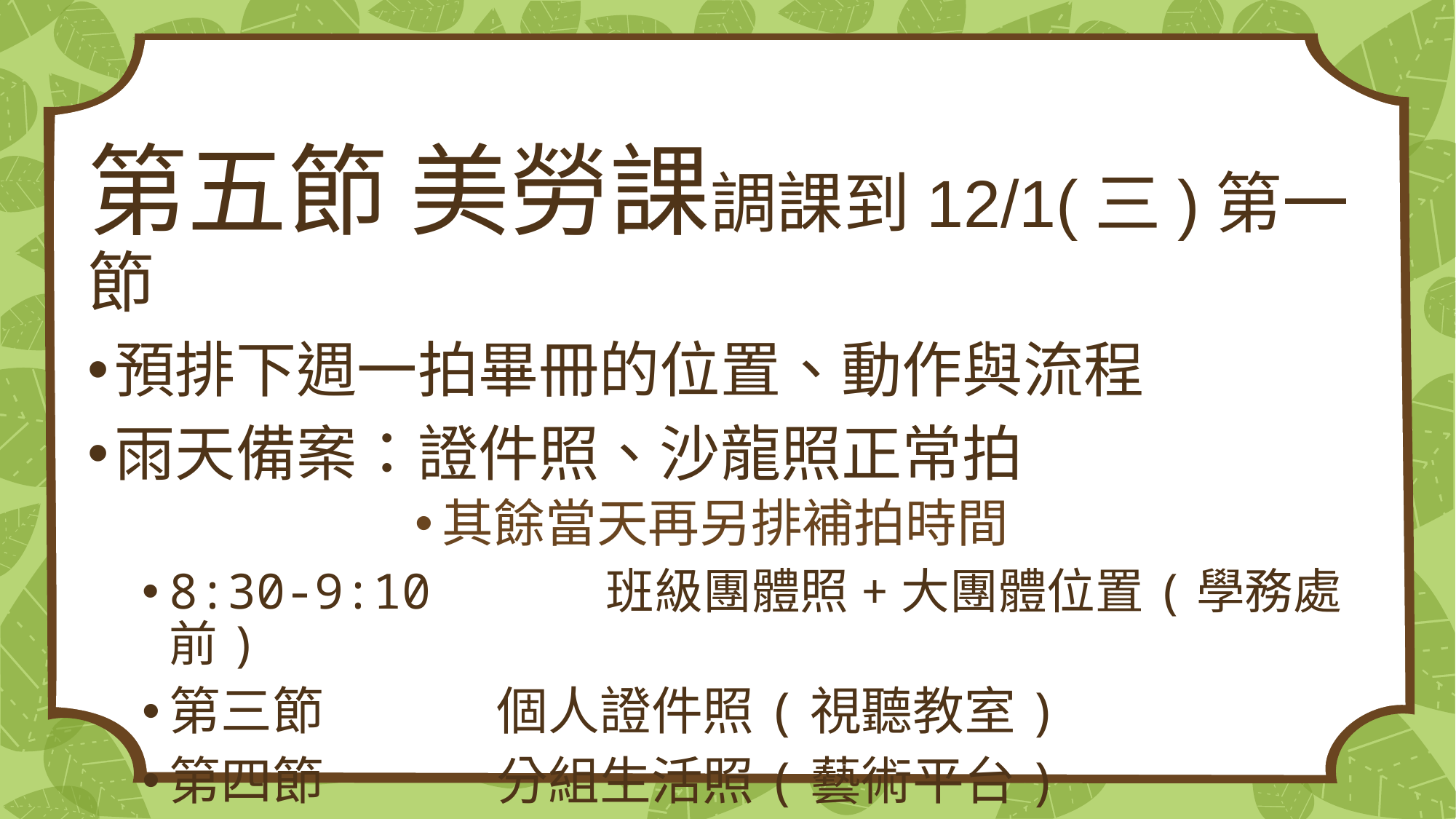

第五節 美勞課調課到12/1(三)第一節
預排下週一拍畢冊的位置、動作與流程
雨天備案：證件照、沙龍照正常拍
其餘當天再另排補拍時間
8:30-9:10 		班級團體照+大團體位置(學務處前)
第三節		個人證件照(視聽教室)
第四節		分組生活照(藝術平台)
第七節		個人沙龍照(健康中心旁)